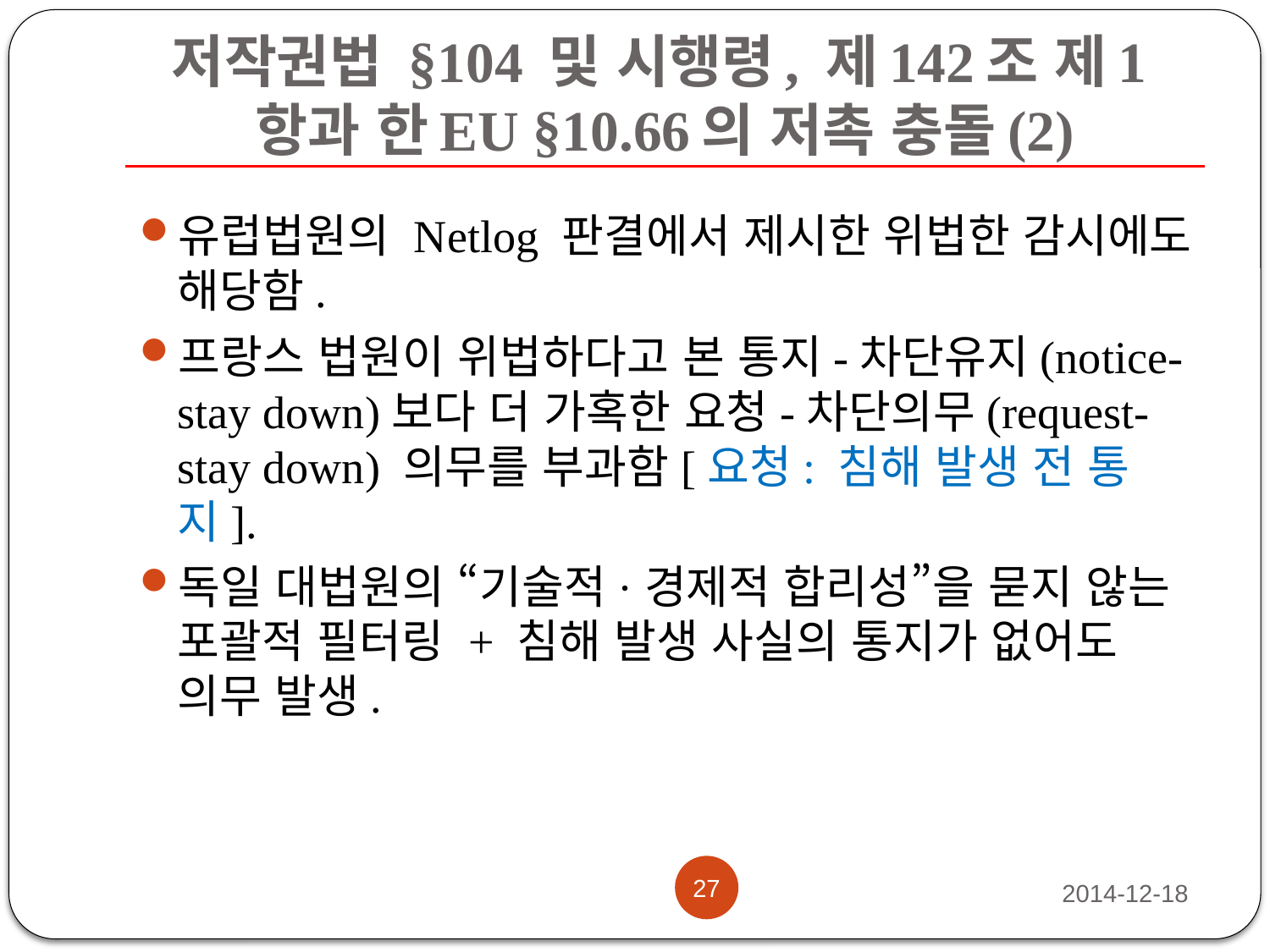

# 저작권법 §104 및 시행령, 제142조 제1항과 한EU §10.66의 저촉 충돌(2)
유럽법원의 Netlog 판결에서 제시한 위법한 감시에도 해당함.
프랑스 법원이 위법하다고 본 통지-차단유지(notice-stay down)보다 더 가혹한 요청-차단의무(request-stay down) 의무를 부과함[요청: 침해 발생 전 통지].
독일 대법원의 “기술적·경제적 합리성”을 묻지 않는 포괄적 필터링 + 침해 발생 사실의 통지가 없어도 의무 발생.

27
2014-12-18